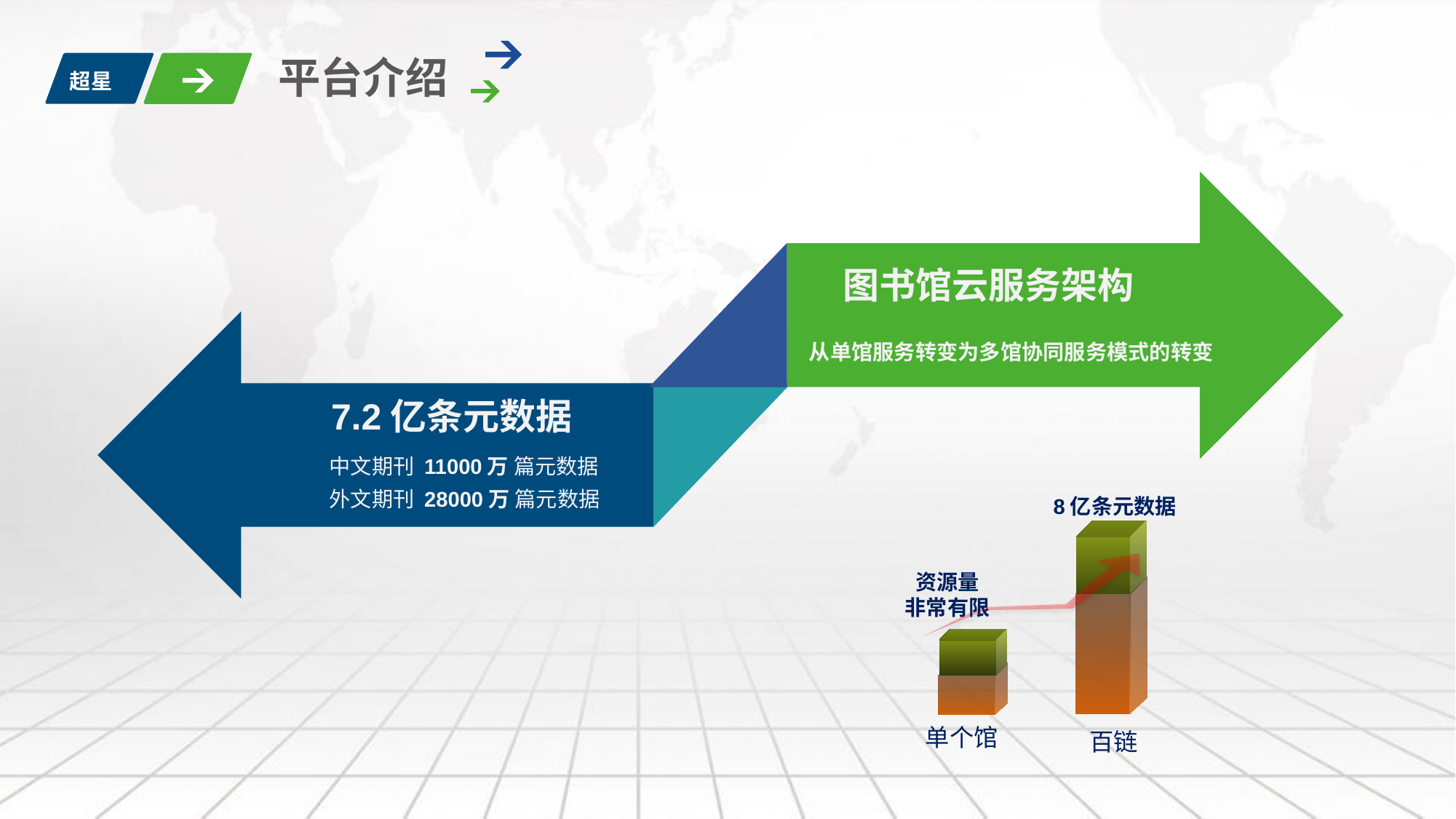

平台介绍

超星

图书馆云服务架构

从单馆服务转变为多馆协同服务模式的转变
7.2亿条元数据

8亿条元数据

资源量
非常有限

单个馆
百链
中文期刊 11000万 篇元数据
外文期刊 28000万 篇元数据